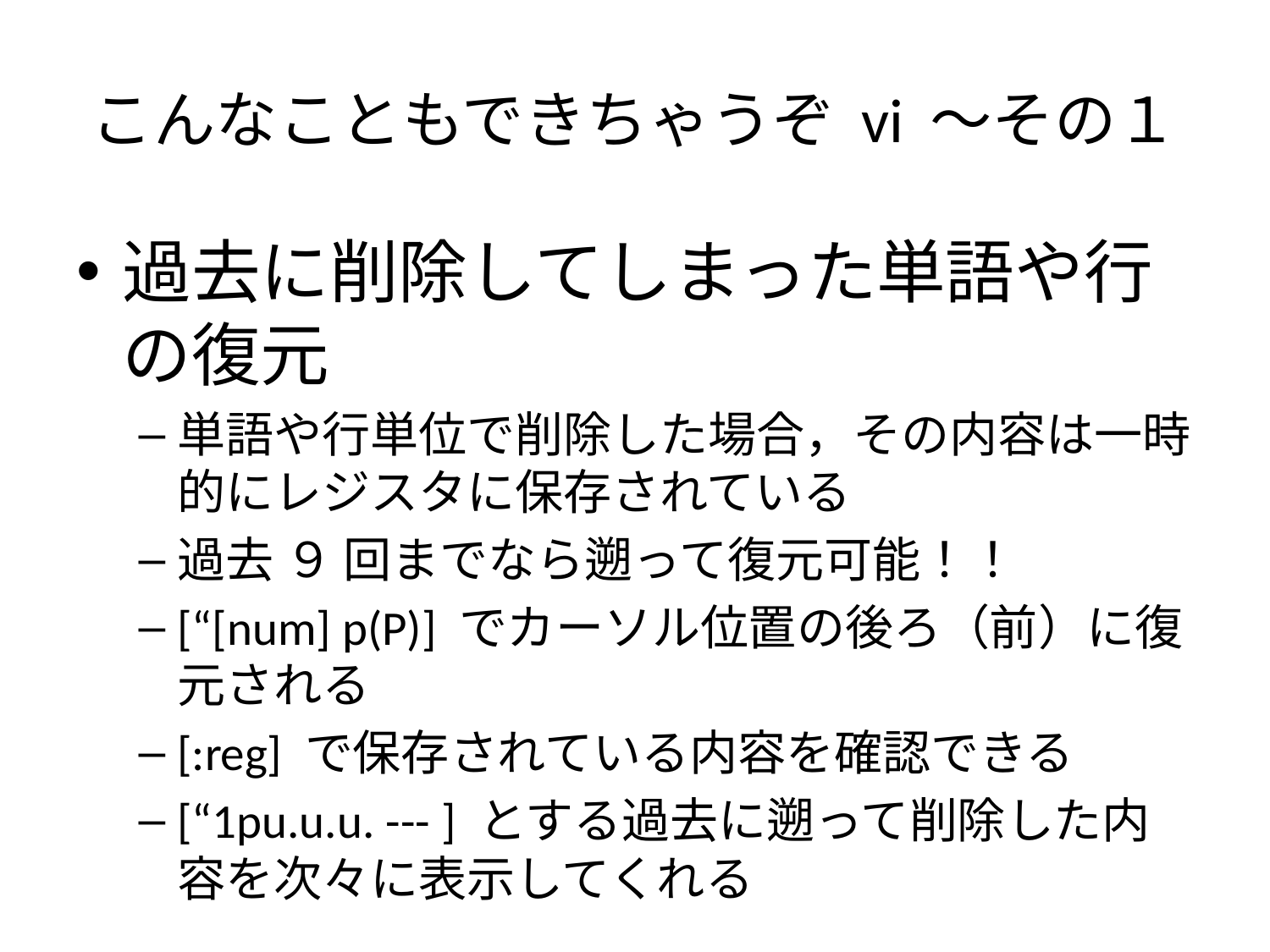

# こんなこともできちゃうぞ vi ～その１
過去に削除してしまった単語や行の復元
単語や行単位で削除した場合，その内容は一時的にレジスタに保存されている
過去 ９ 回までなら遡って復元可能！！
[“[num] p(P)] でカーソル位置の後ろ（前）に復元される
[:reg] で保存されている内容を確認できる
[“1pu.u.u. --- ] とする過去に遡って削除した内容を次々に表示してくれる